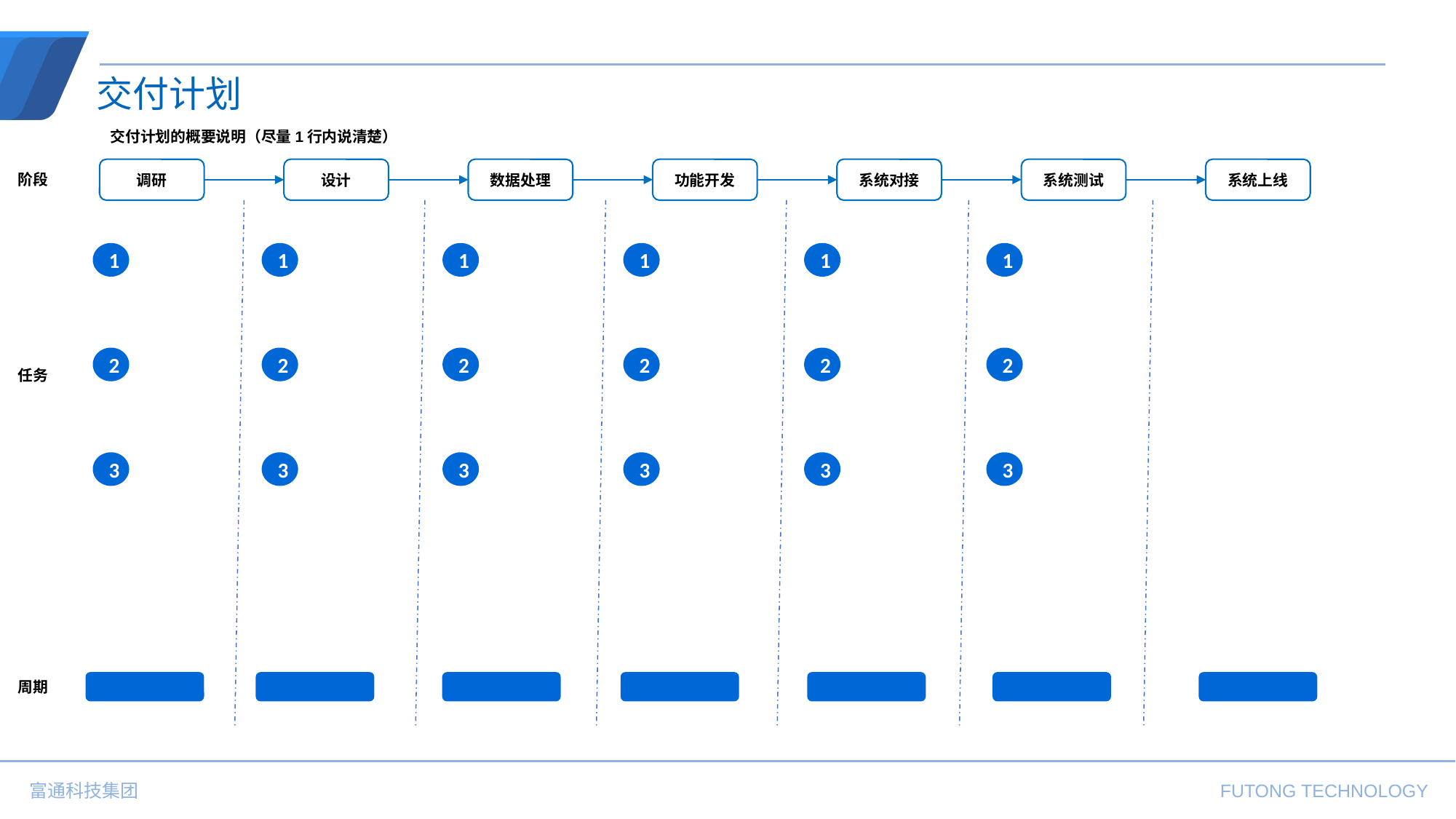

交付计划
交付计划的概要说明（尽量1行内说清楚）
调研
设计
数据处理
功能开发
系统对接
系统测试
系统上线
阶段
1
1
1
1
1
1
2
2
2
2
2
2
任务
3
3
3
3
3
3
周期